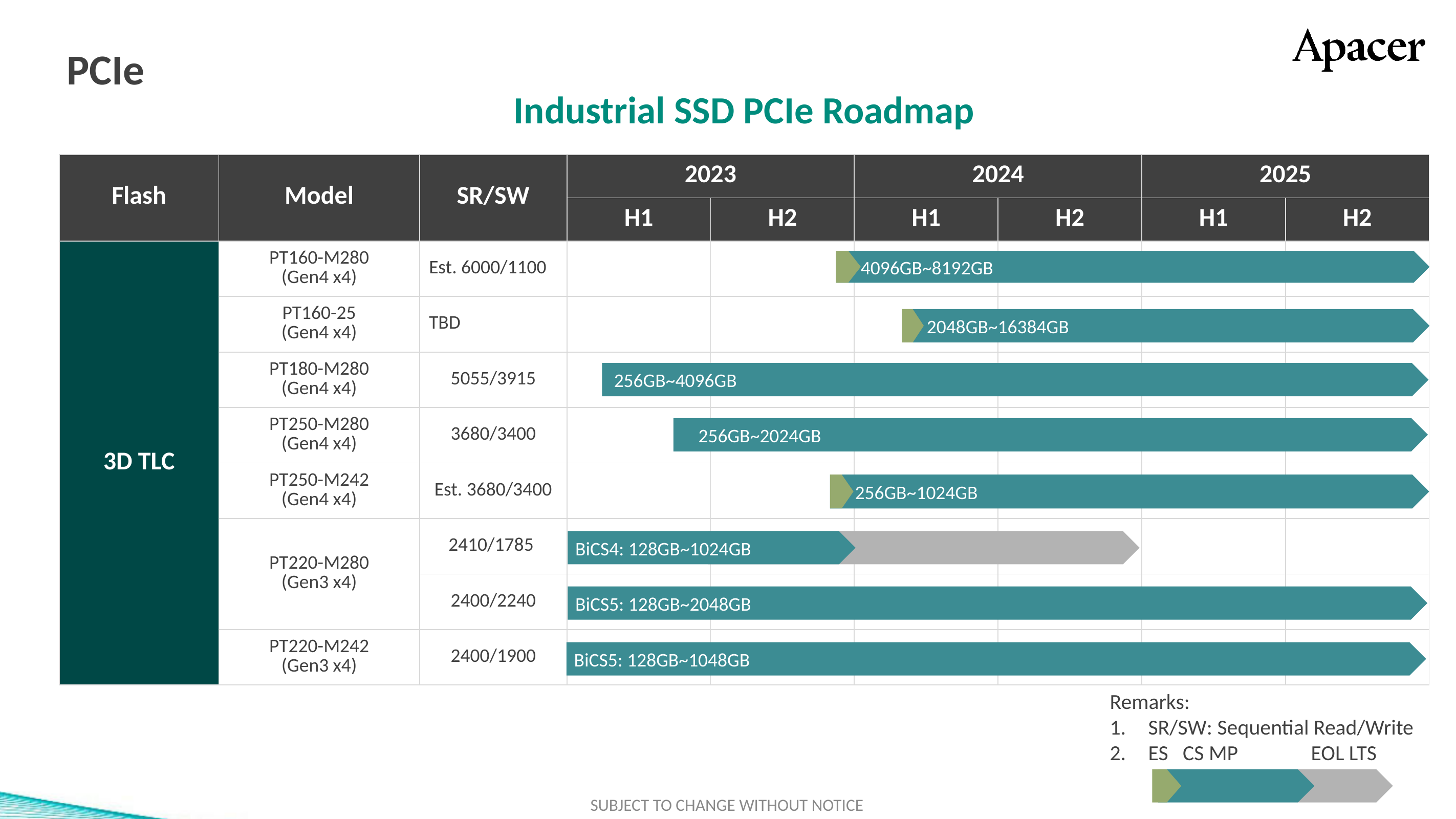

# PCIe
Industrial SSD PCIe Roadmap
| Flash | Model | SR/SW | 2023 |  | 2024 |  | 2025 |  |
| --- | --- | --- | --- | --- | --- | --- | --- | --- |
|  |  |  | H1 | H2 | H1 | H2 | H1 | H2 |
| 3D TLC | PT160-M280 (Gen4 x4) | Est. 6000/1100 |  |  |  |  |  |  |
|  | PT160-25 (Gen4 x4) | TBD |  |  |  |  |  |  |
|  | PT180-M280 (Gen4 x4) | 5055/3915 |  |  |  |  |  |  |
|  | PT250-M280 (Gen4 x4) | 3680/3400 |  |  |  |  |  |  |
|  | PT250-M242 (Gen4 x4) | Est. 3680/3400 |  |  |  |  |  |  |
|  | PT220-M280 (Gen3 x4) | 2410/1785 |  |  |  |  |  |  |
|  |  | 2400/2240 |  |  |  |  |  |  |
|  | PT220-M242 (Gen3 x4) | 2400/1900 |  |  |  |  |  |  |
標準色
附屬
配色
3D TLC
2D MLC
SLC-lite
SLC
類工

SLC-liteX

    4096GB~8192GB
    2048GB~16384GB

 256GB~4096GB
    256GB~2024GB

    256GB~1024GB
BiCS4: 128GB~1024GB

BiCS5: 128GB~2048GB
BiCS5: 128GB~1048GB
Remarks:
SR/SW: Sequential Read/Write
ES   CS MP               EOL LTS